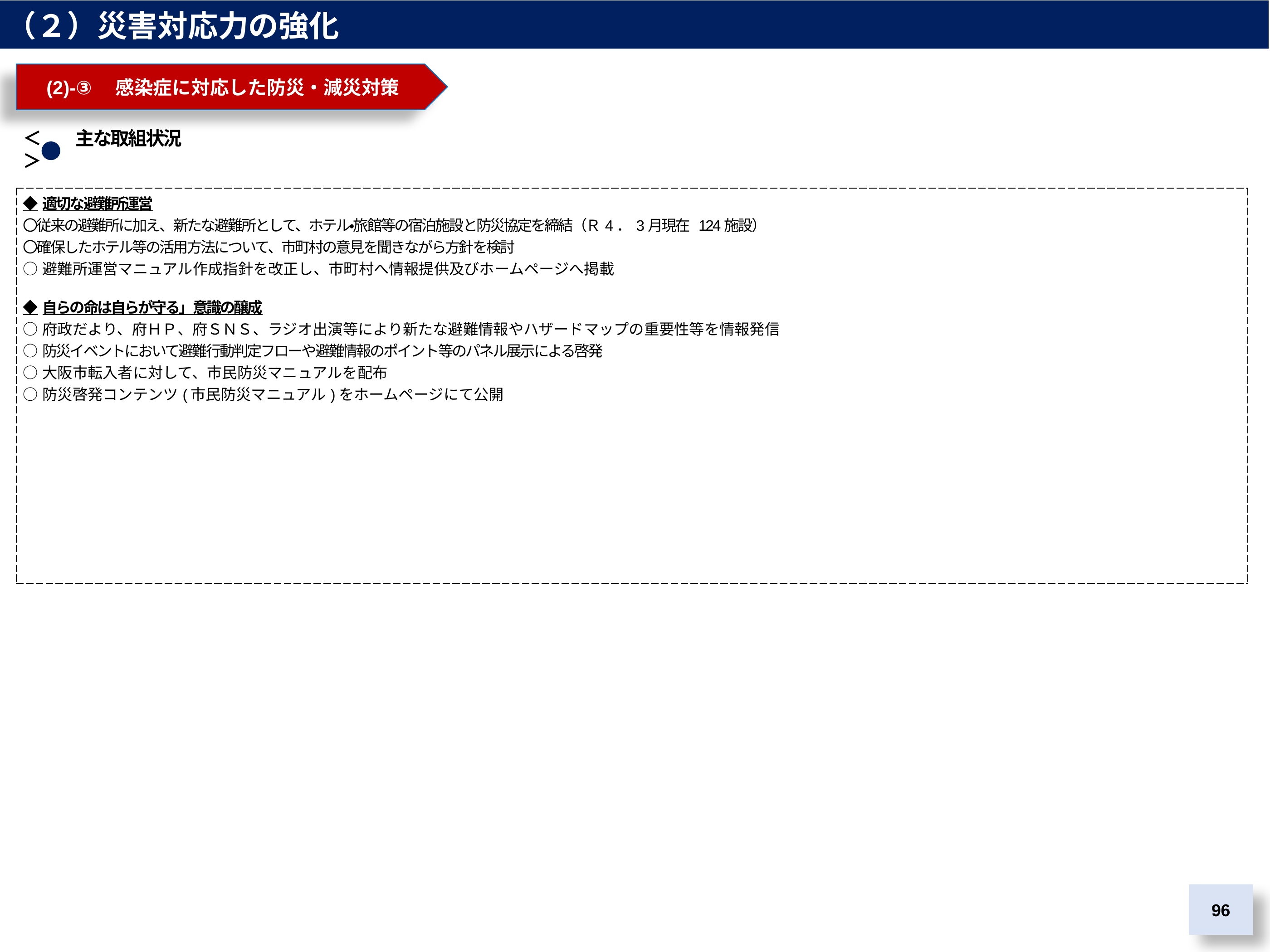

（２）災害対応力の強化
　(2)-③　感染症に対応した防災・減災対策
＜　　主な取組状況＞

| ◆適切な避難所運営 〇従来の避難所に加え、新たな避難所として、ホテル・旅館等の宿泊施設と防災協定を締結（Ｒ4．3月現在 124施設） 〇確保したホテル等の活用方法について、市町村の意見を聞きながら方針を検討 ○避難所運営マニュアル作成指針を改正し、市町村へ情報提供及びホームページへ掲載 ◆自らの命は自らが守る」意識の醸成 ○府政だより、府ＨＰ、府ＳＮＳ、ラジオ出演等により新たな避難情報やハザードマップの重要性等を情報発信 ○防災イベントにおいて避難行動判定フローや避難情報のポイント等のパネル展示による啓発 ○大阪市転入者に対して、市民防災マニュアルを配布 ○防災啓発コンテンツ(市民防災マニュアル)をホームページにて公開 |
| --- |
96